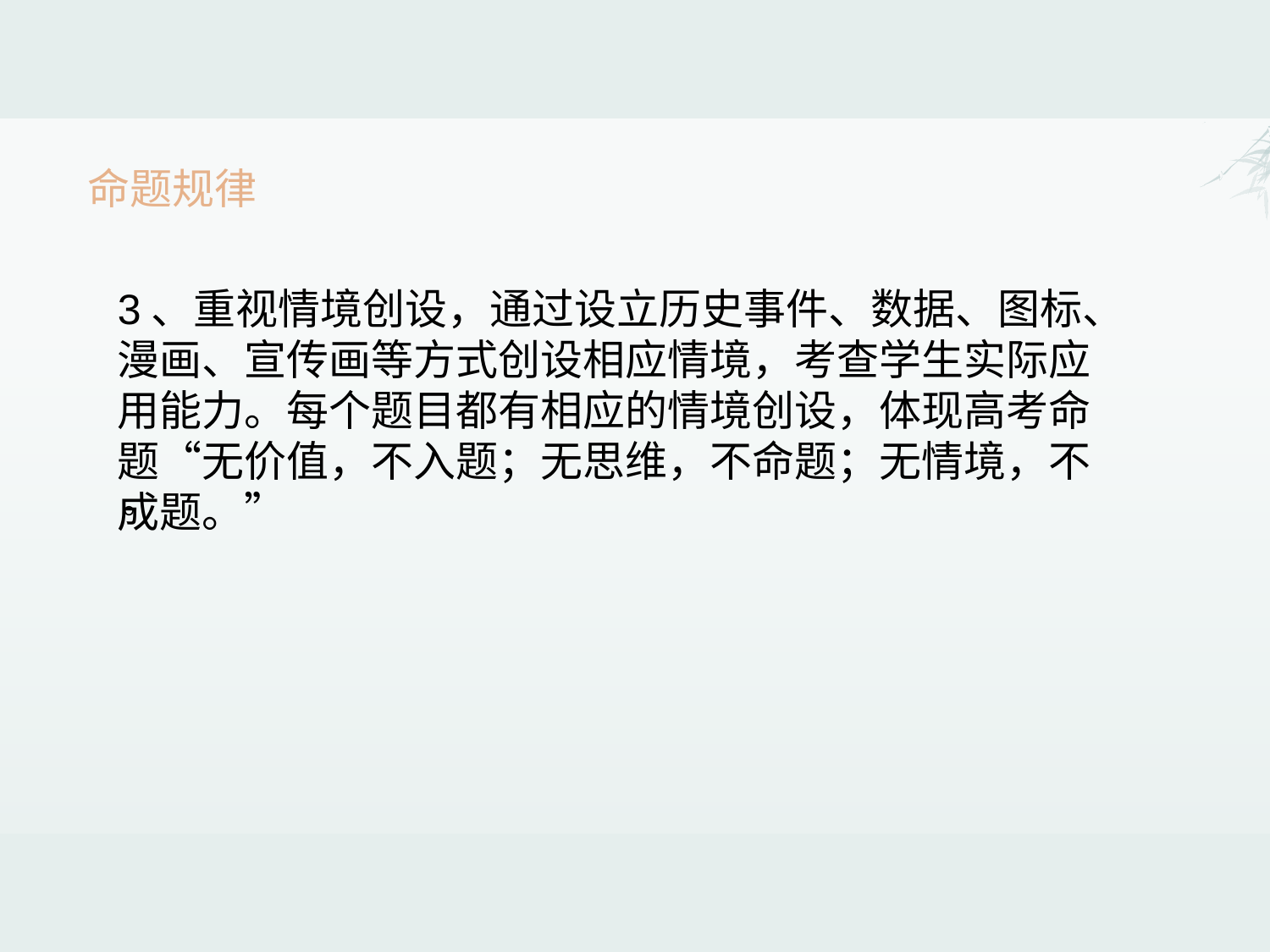

命题规律
3、重视情境创设，通过设立历史事件、数据、图标、漫画、宣传画等方式创设相应情境，考查学生实际应用能力。每个题目都有相应的情境创设，体现高考命题“无价值，不入题；无思维，不命题；无情境，不成题。”
。